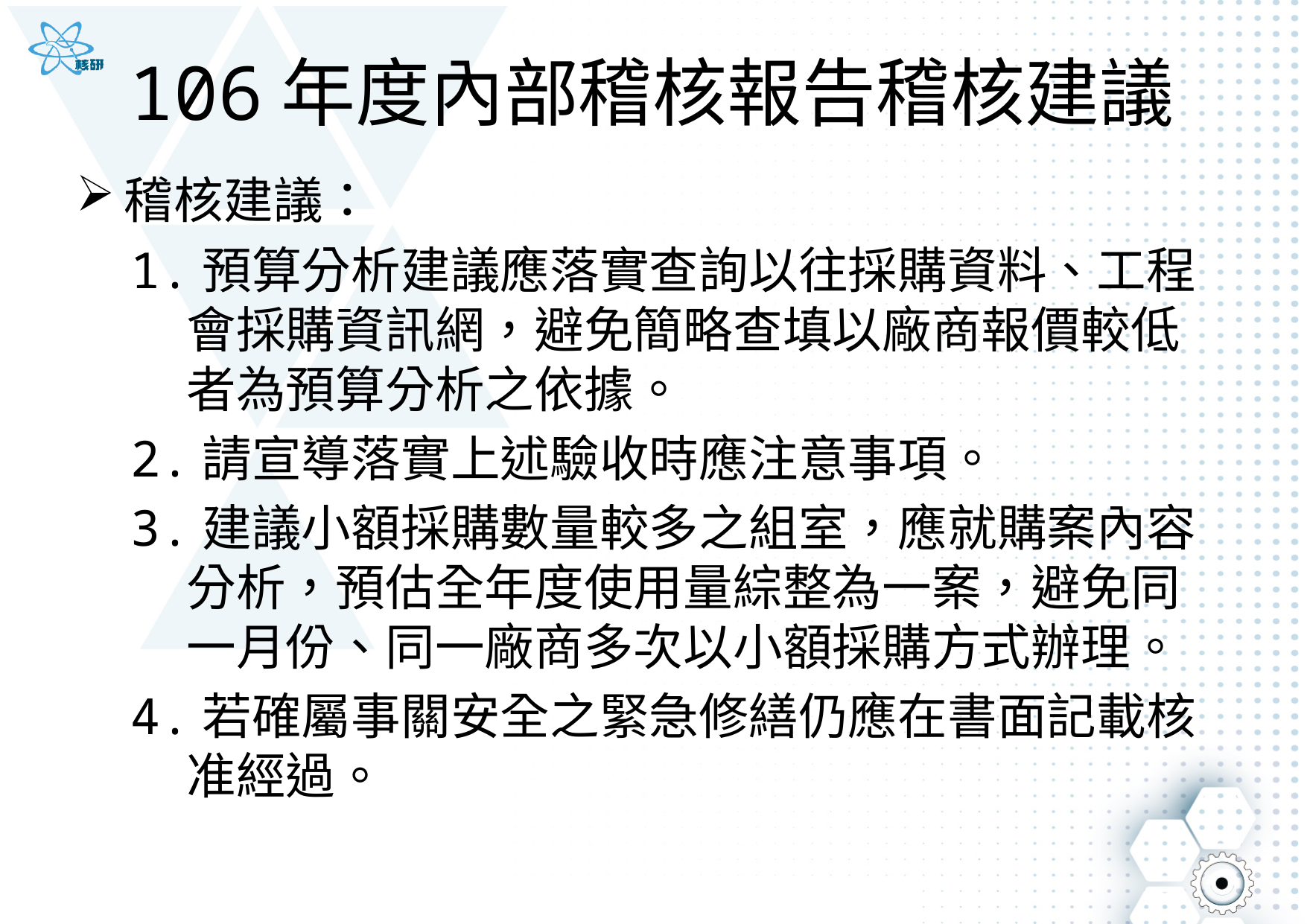

# 106年度內部稽核報告稽核建議
稽核建議：
1.預算分析建議應落實查詢以往採購資料、工程會採購資訊網，避免簡略查填以廠商報價較低者為預算分析之依據。
2.請宣導落實上述驗收時應注意事項。
3.建議小額採購數量較多之組室，應就購案內容分析，預估全年度使用量綜整為一案，避免同一月份、同一廠商多次以小額採購方式辦理。
4.若確屬事關安全之緊急修繕仍應在書面記載核准經過。